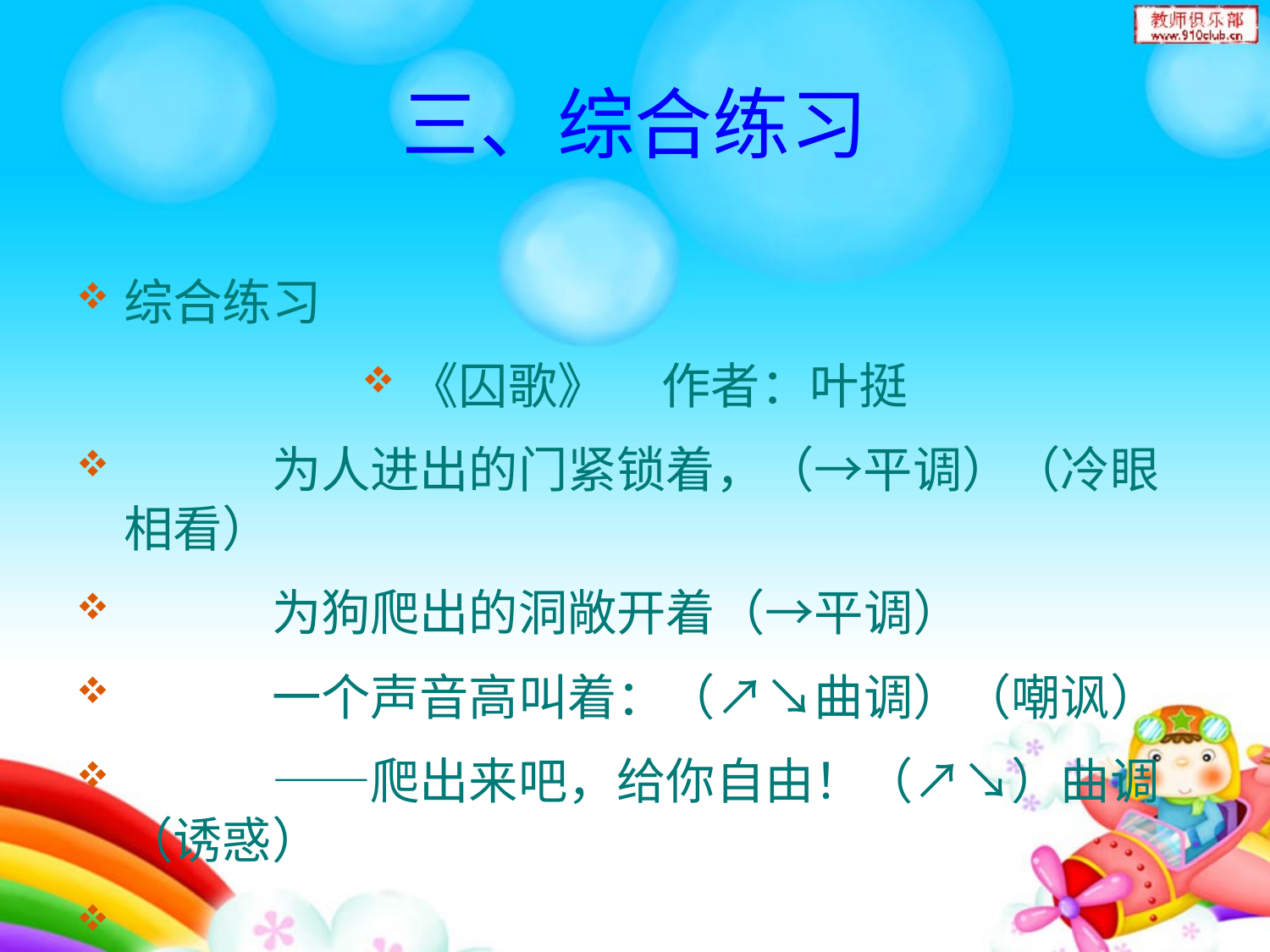

# 三、综合练习
综合练习
《囚歌》     作者：叶挺
　　　为人进出的门紧锁着，（→平调）（冷眼相看）
　　　为狗爬出的洞敞开着（→平调）
　　　一个声音高叫着：（↗↘曲调）（嘲讽）
　　　——爬出来吧，给你自由！（↗↘）曲调（诱惑）